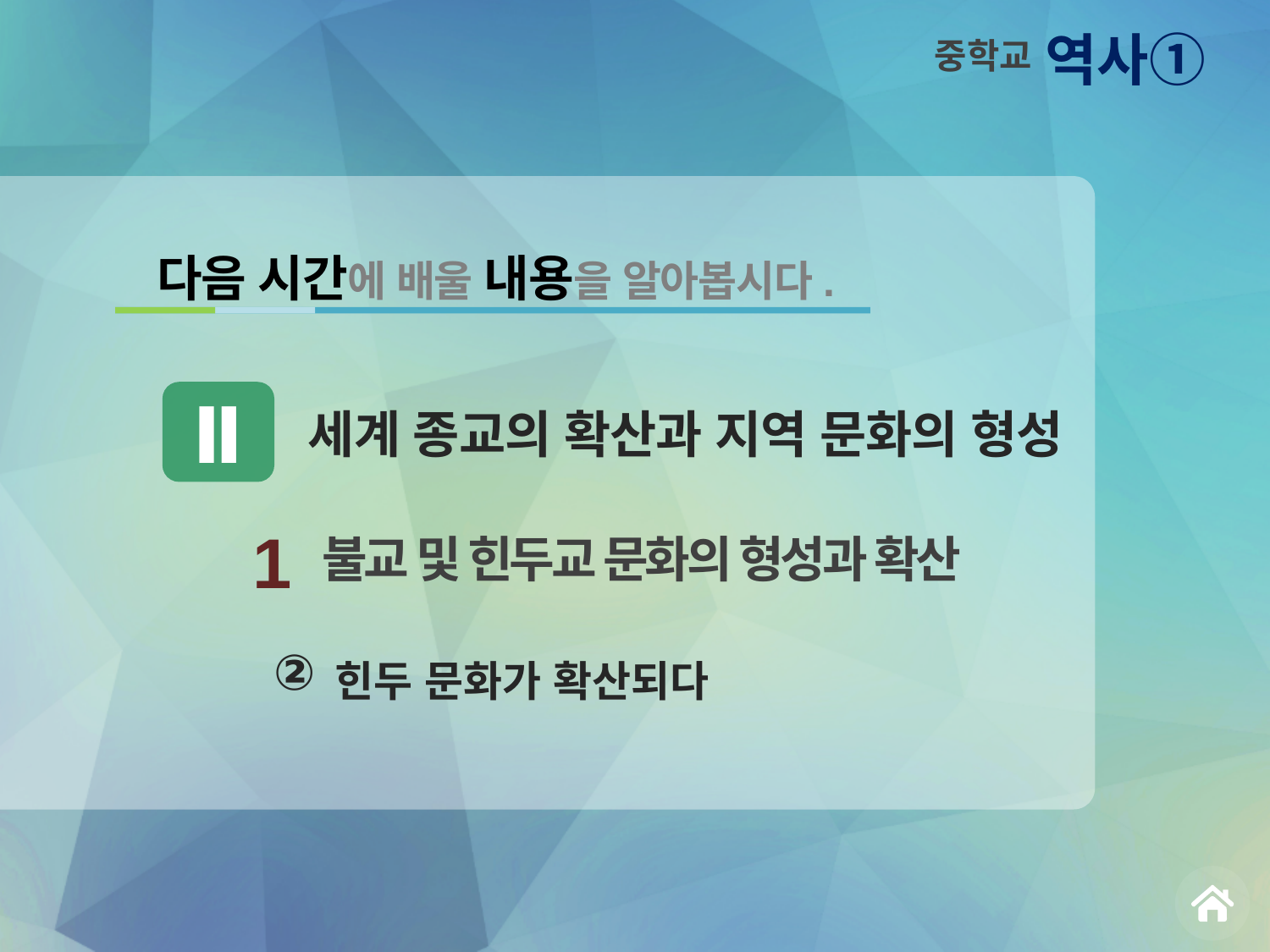

다음 시간에 배울 내용을 알아봅시다.

세계 종교의 확산과 지역 문화의 형성
Ⅱ

불교 및 힌두교 문화의 형성과 확산
1
힌두 문화가 확산되다
②